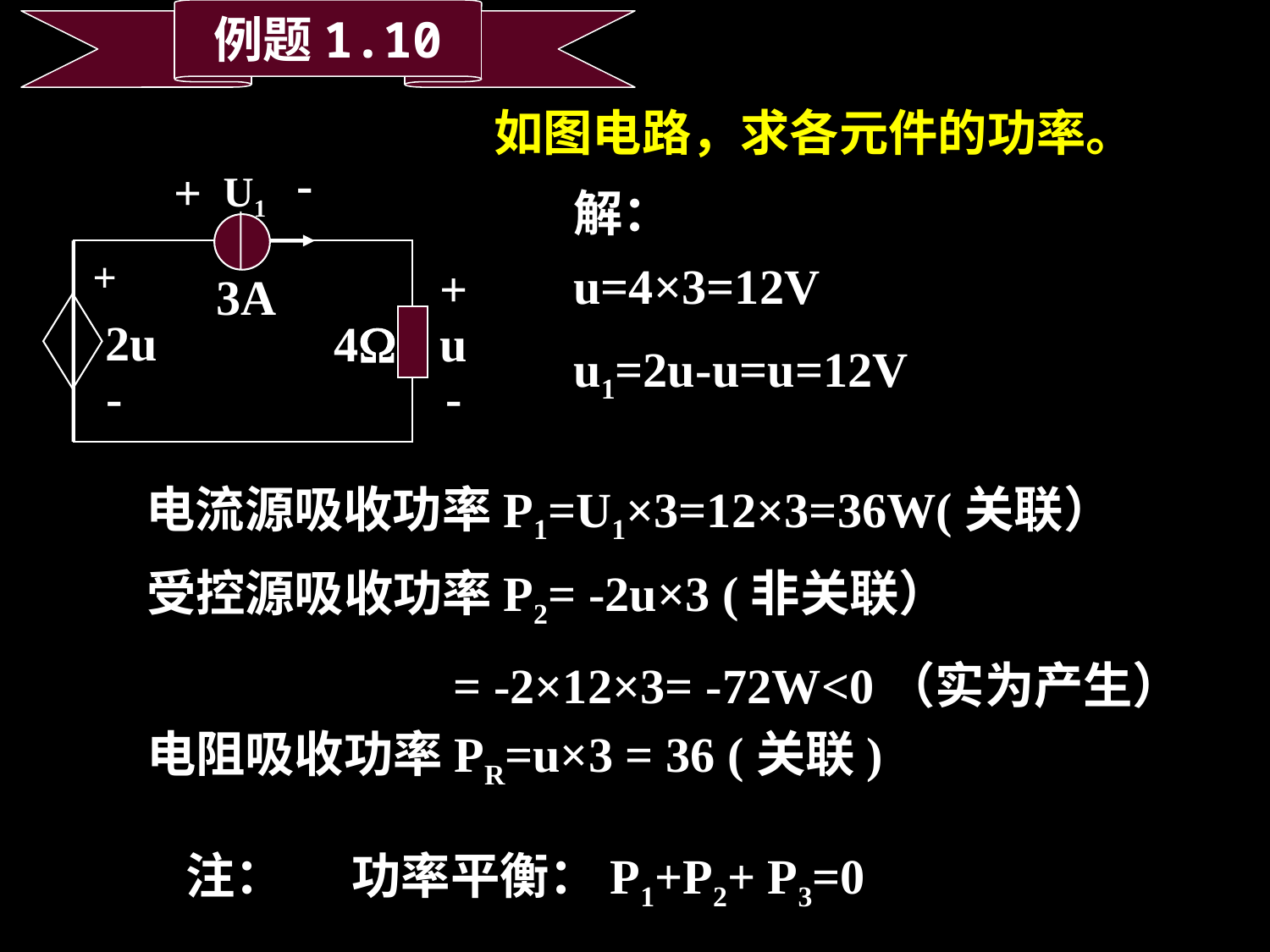

例题1.10
如图电路，求各元件的功率。
-
+
U1
解：

+
u=4×3=12V
+
3A

2u
4Ω

u
u1=2u-u=u=12V

-
-
电流源吸收功率P1=U1×3=12×3=36W(关联）
受控源吸收功率P2= -2u×3 (非关联）
                         = -2×12×3= -72W<0（实为产生）
电阻吸收功率PR=u×3 = 36 (关联)
注：      功率平衡：P1+P2+ P3=0